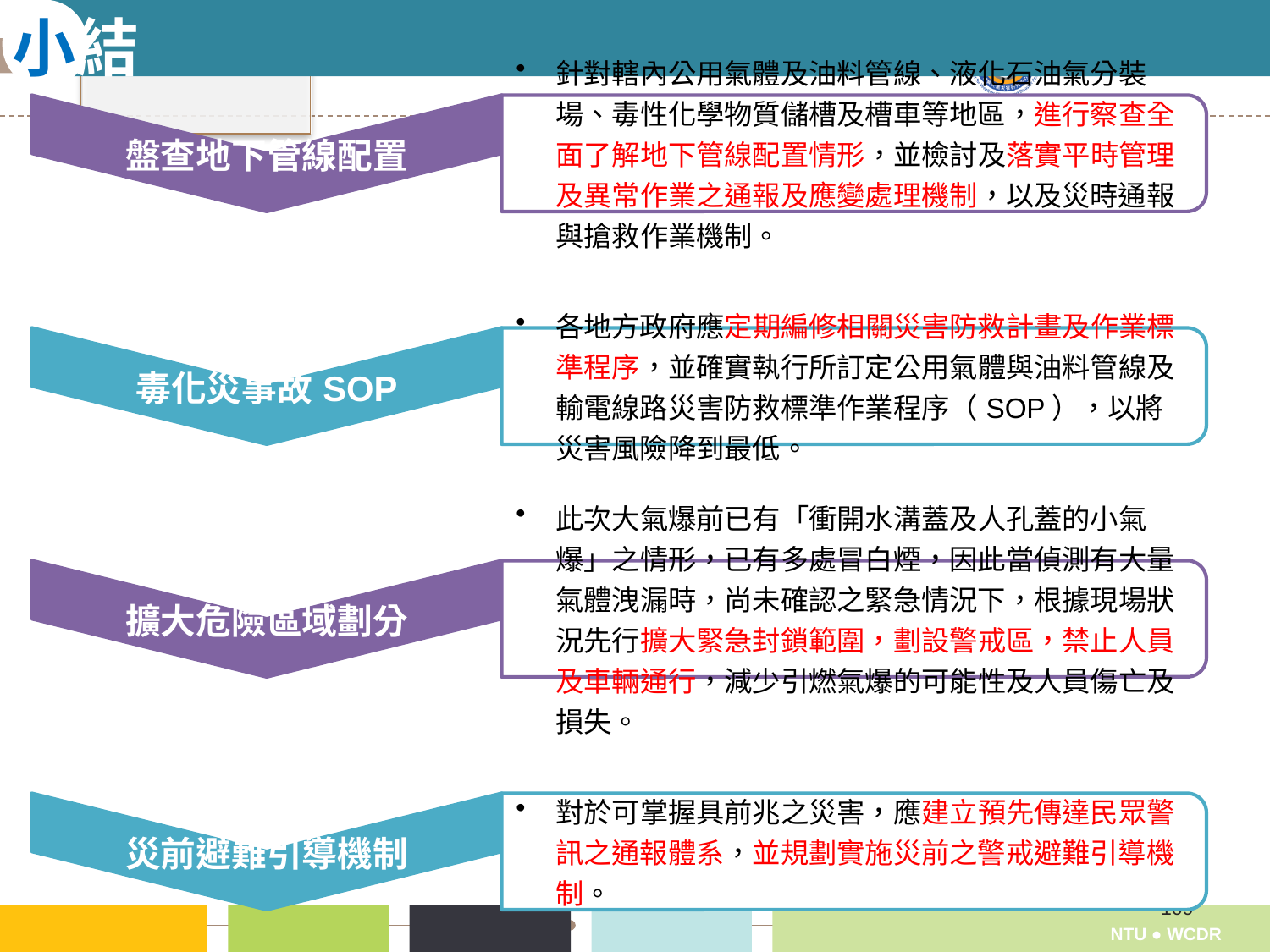

小結
盤查地下管線配置
針對轄內公用氣體及油料管線、液化石油氣分裝場、毒性化學物質儲槽及槽車等地區，進行察查全面了解地下管線配置情形，並檢討及落實平時管理及異常作業之通報及應變處理機制，以及災時通報與搶救作業機制。
毒化災事故SOP
各地方政府應定期編修相關災害防救計畫及作業標準程序，並確實執行所訂定公用氣體與油料管線及輸電線路災害防救標準作業程序（SOP），以將災害風險降到最低。
擴大危險區域劃分
此次大氣爆前已有「衝開水溝蓋及人孔蓋的小氣爆」之情形，已有多處冒白煙，因此當偵測有大量氣體洩漏時，尚未確認之緊急情況下，根據現場狀況先行擴大緊急封鎖範圍，劃設警戒區，禁止人員及車輛通行，減少引燃氣爆的可能性及人員傷亡及損失。
災前避難引導機制
對於可掌握具前兆之災害，應建立預先傳達民眾警訊之通報體系，並規劃實施災前之警戒避難引導機制。
109